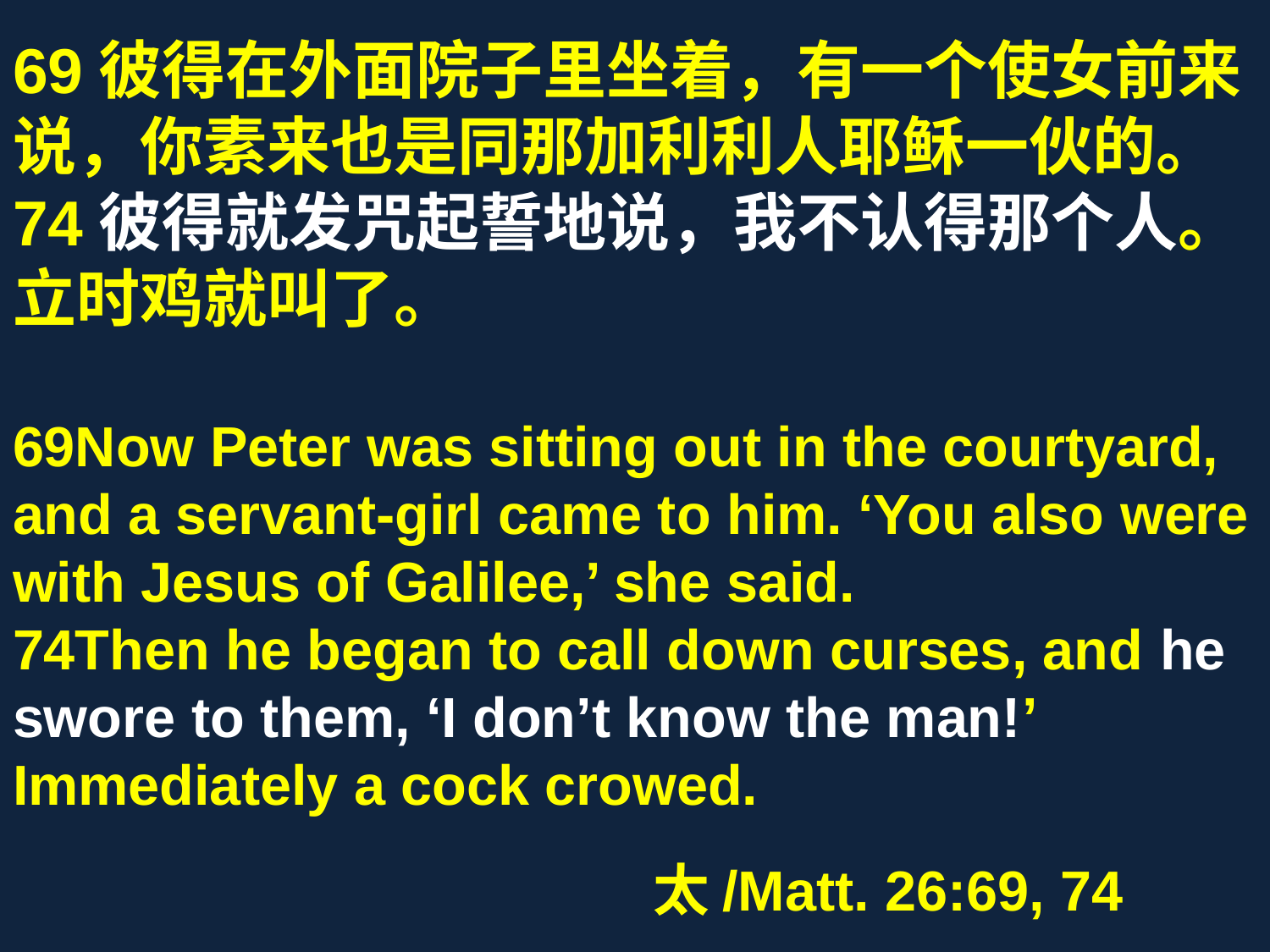

69彼得在外面院子里坐着，有一个使女前来说，你素来也是同那加利利人耶稣一伙的。74彼得就发咒起誓地说，我不认得那个人。立时鸡就叫了。
69Now Peter was sitting out in the courtyard, and a servant-girl came to him. ‘You also were with Jesus of Galilee,’ she said.
74Then he began to call down curses, and he swore to them, ‘I don’t know the man!’ Immediately a cock crowed.
                                        太/Matt. 26:69, 74